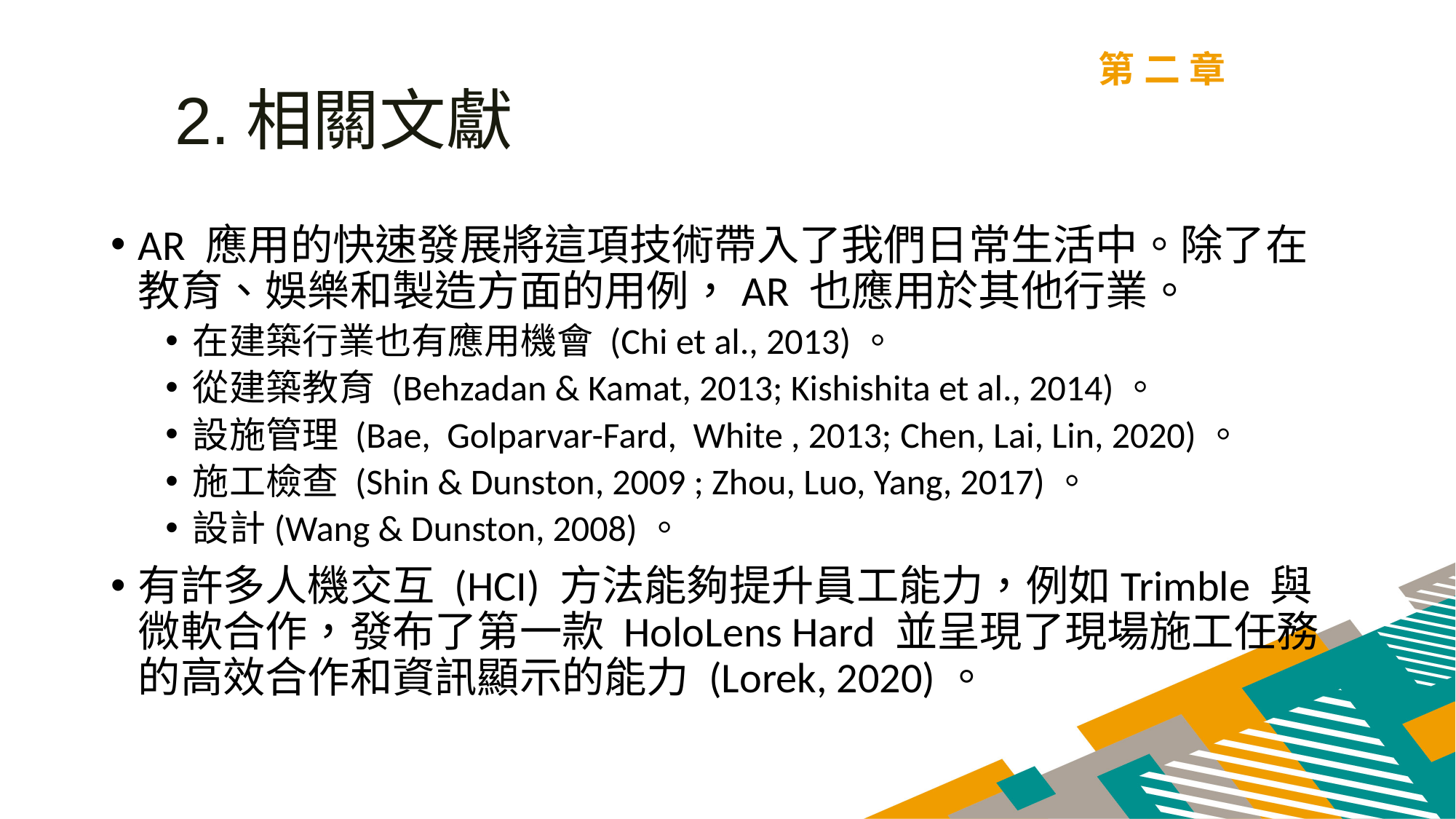

第二章
2.相關文獻
AR 應用的快速發展將這項技術帶入了我們日常生活中。除了在教育、娛樂和製造方面的用例，AR 也應用於其他行業。
在建築行業也有應用機會 (Chi et al., 2013)。
從建築教育 (Behzadan & Kamat, 2013; Kishishita et al., 2014)。
設施管理 (Bae,  Golparvar-Fard,  White , 2013; Chen, Lai, Lin, 2020)。
施工檢查 (Shin & Dunston, 2009 ; Zhou, Luo, Yang, 2017)。
設計(Wang & Dunston, 2008)。
有許多人機交互 (HCI) 方法能夠提升員工能力，例如Trimble 與微軟合作，發布了第一款 HoloLens Hard 並呈現了現場施工任務的高效合作和資訊顯示的能力 (Lorek, 2020)。